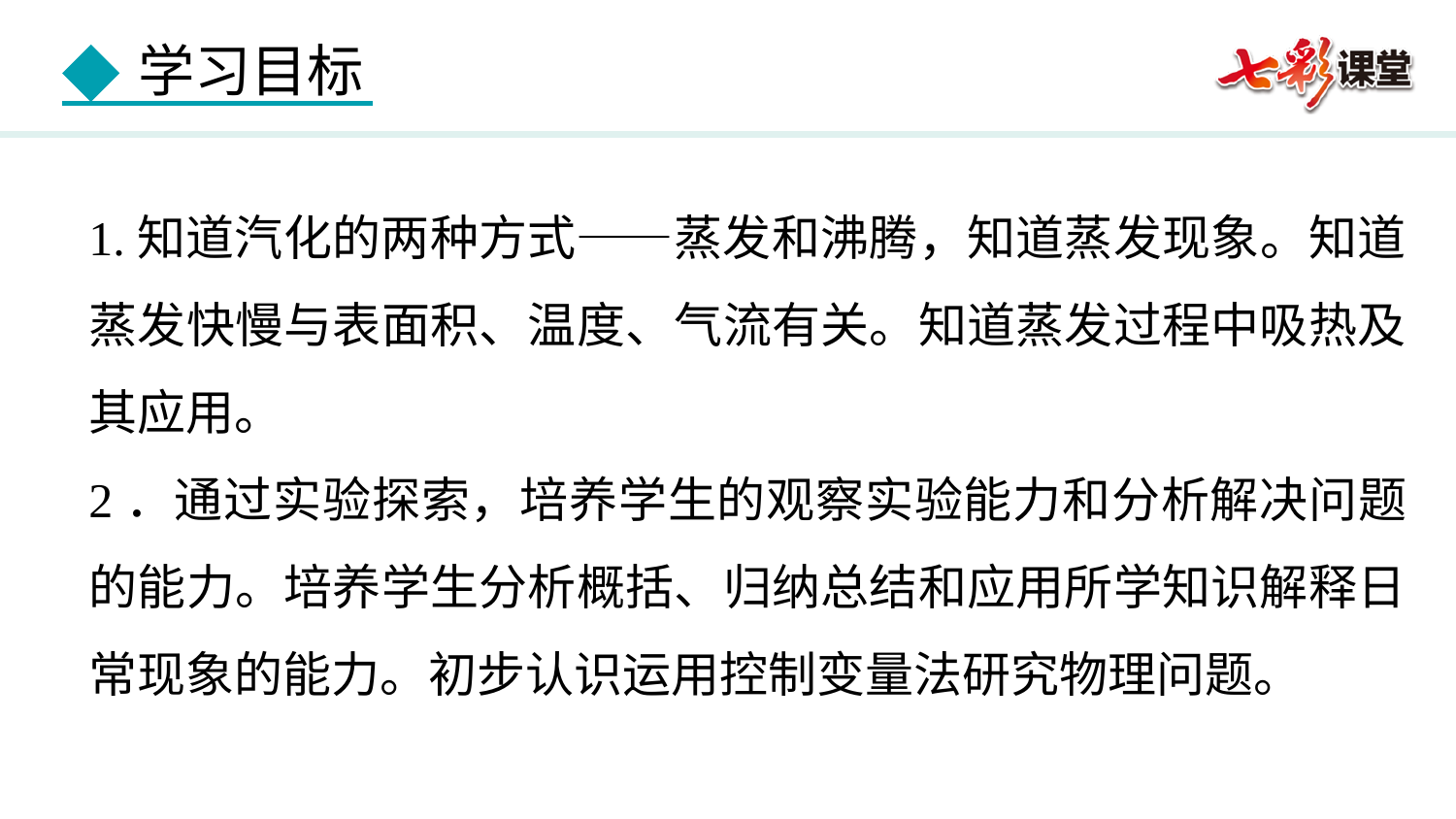

1.知道汽化的两种方式——蒸发和沸腾，知道蒸发现象。知道蒸发快慢与表面积、温度、气流有关。知道蒸发过程中吸热及其应用。
2．通过实验探索，培养学生的观察实验能力和分析解决问题的能力。培养学生分析概括、归纳总结和应用所学知识解释日常现象的能力。初步认识运用控制变量法研究物理问题。